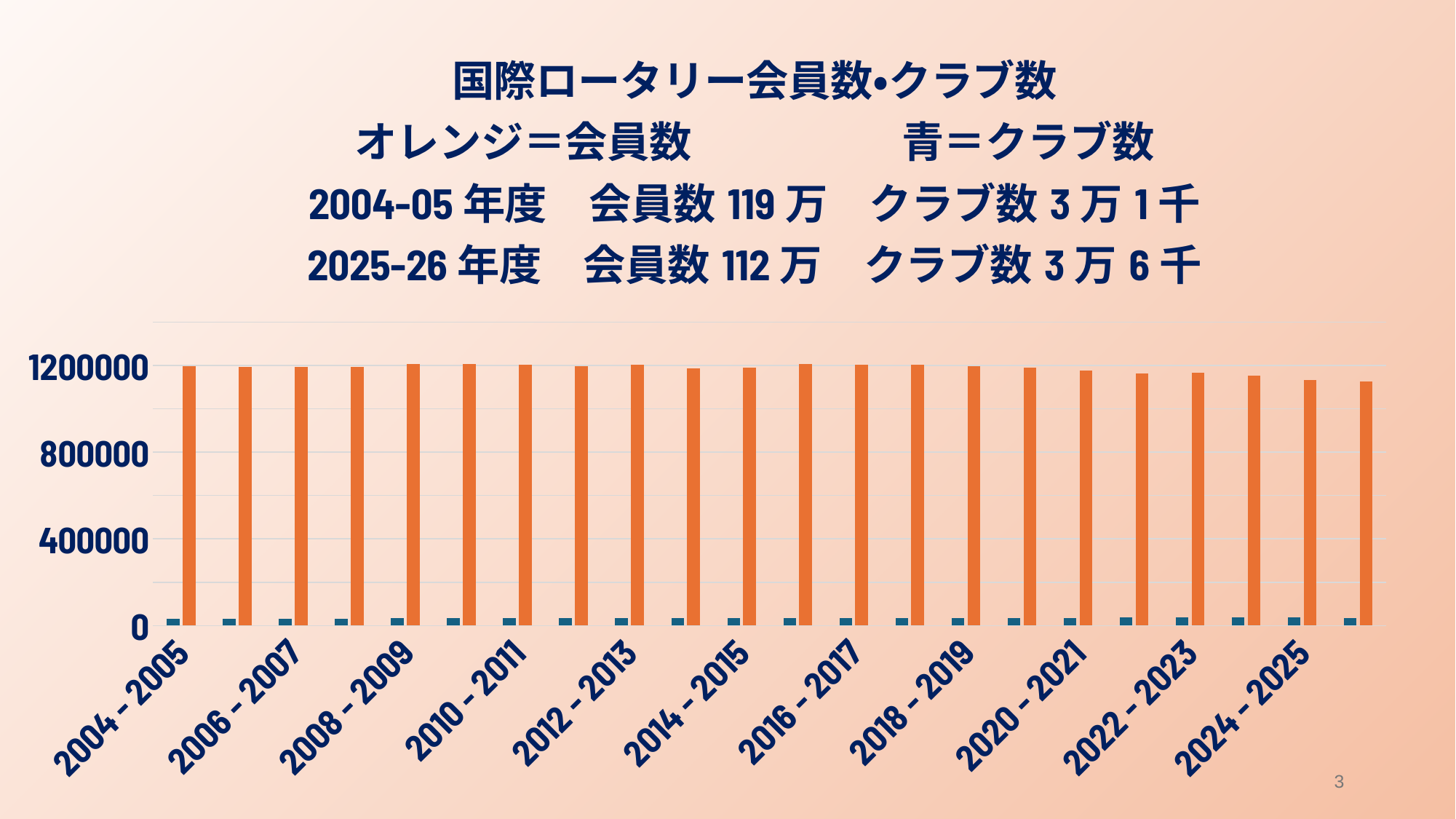

### Chart: 国際ロータリー会員数・クラブ数
オレンジ＝会員数　　　　　青＝クラブ数
2004-05年度　会員数119万　クラブ数3万1千
2025-26年度　会員数112万　クラブ数3万6千

| Category |  |  |
|---|---|---|
| 2004 - 2005 | 31958.0 | 1195849.0 |
| 2005 - 2006 | 32257.0 | 1192239.0 |
| 2006 - 2007 | 32469.0 | 1193088.0 |
| 2007 - 2008 | 32722.0 | 1194513.0 |
| 2008 - 2009 | 33115.0 | 1206066.0 |
| 2009 - 2010 | 33574.0 | 1206419.0 |
| 2010 - 2011 | 33884.0 | 1202063.0 |
| 2011 - 2012 | 34106.0 | 1196423.0 |
| 2012 - 2013 | 34565.0 | 1202151.0 |
| 2013 - 2014 | 34578.0 | 1185074.0 |
| 2014 - 2015 | 34773.0 | 1188539.0 |
| 2015 - 2016 | 35119.0 | 1206029.0 |
| 2016 - 2017 | 35423.0 | 1204577.0 |
| 2017 - 2018 | 35656.0 | 1202938.0 |
| 2018 - 2019 | 35681.0 | 1195107.0 |
| 2019 - 2020 | 35890.0 | 1189466.0 |
| 2020 - 2021 | 36159.0 | 1174890.0 |
| 2021 - 2022 | 36614.0 | 1162763.0 |
| 2022 - 2023 | 36849.0 | 1166331.0 |
| 2023 - 2024 | 36860.0 | 1153717.0 |
| 2024 - 2025 | 36508.0 | 1134303.0 |
| 2025 - 2026 | 36358.0 | 1124681.0 |

3